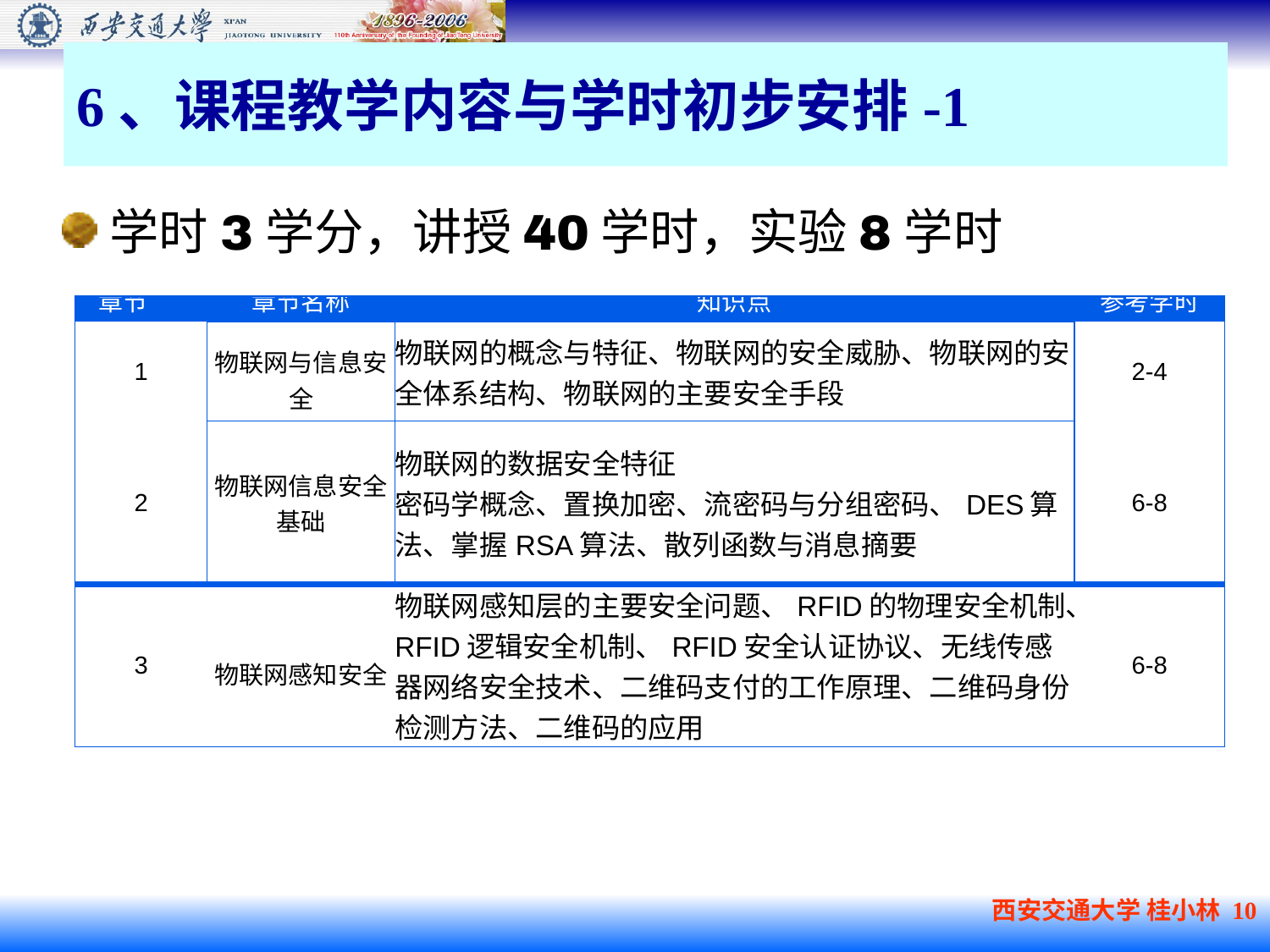

# 6、课程教学内容与学时初步安排-1
学时3学分，讲授40学时，实验8学时
| 章节 | 章节名称 | 知识点 | 参考学时 |
| --- | --- | --- | --- |
| 1 | 物联网与信息安全 | 物联网的概念与特征、物联网的安全威胁、物联网的安全体系结构、物联网的主要安全手段 | 2-4 |
| 2 | 物联网信息安全基础 | 物联网的数据安全特征 密码学概念、置换加密、流密码与分组密码、DES算法、掌握RSA算法、散列函数与消息摘要 | 6-8 |
| 3 | 物联网感知安全 | 物联网感知层的主要安全问题、RFID的物理安全机制、RFID逻辑安全机制、RFID安全认证协议、无线传感器网络安全技术、二维码支付的工作原理、二维码身份检测方法、二维码的应用 | 6-8 |
西安交通大学 桂小林 10